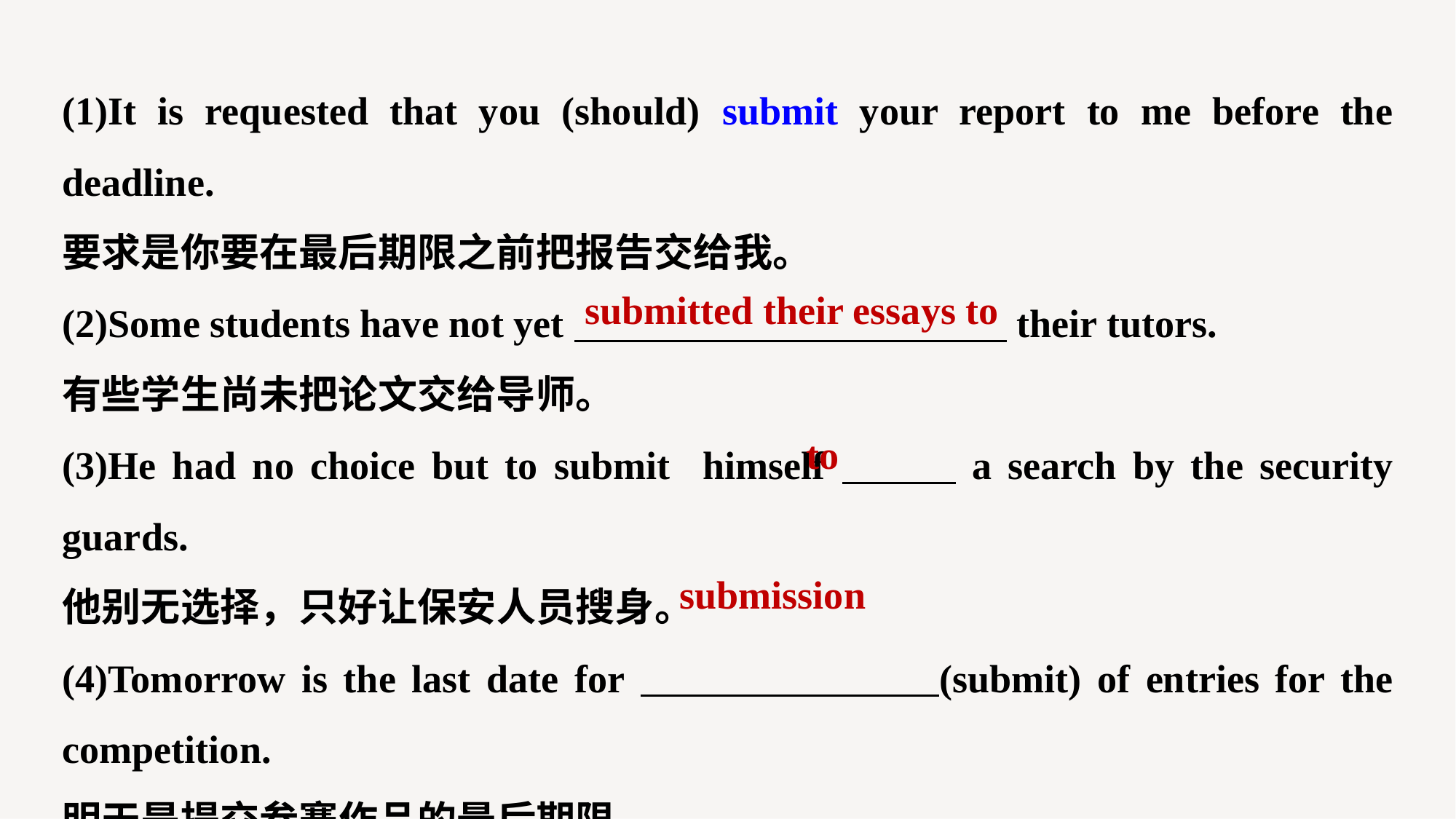

(1)It is requested that you (should) submit your report to me before the deadline.
要求是你要在最后期限之前把报告交给我。
(2)Some students have not yet                                              their tutors.
有些学生尚未把论文交给导师。
(3)He had no choice but to submit  himself         a search by the security guards.
他别无选择，只好让保安人员搜身。
(4)Tomorrow is the last date for                    (submit) of entries for the competition.
明天是提交参赛作品的最后期限。
submitted their essays to
to
submission